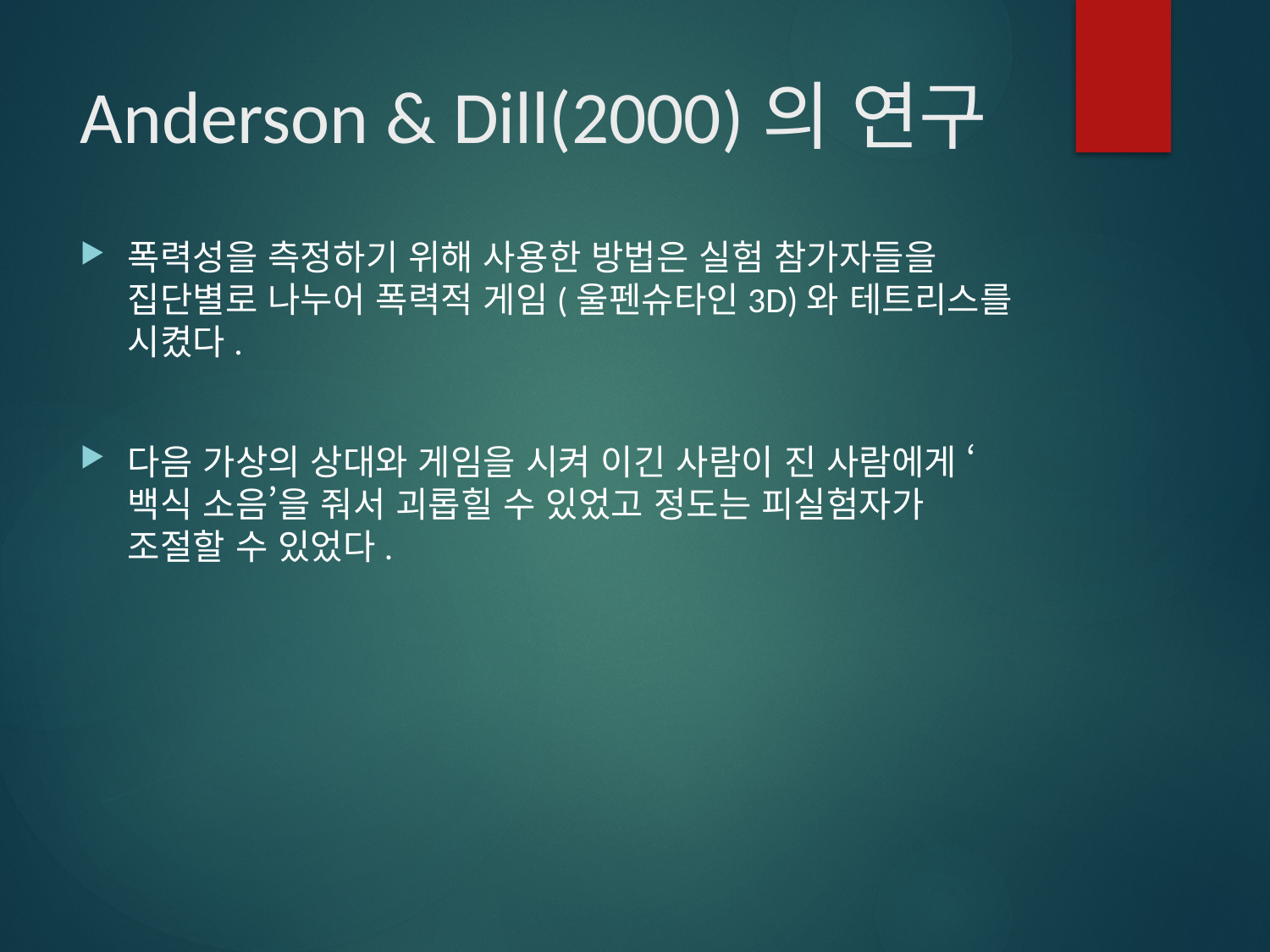

# Anderson & Dill(2000)의 연구
폭력성을 측정하기 위해 사용한 방법은 실험 참가자들을 집단별로 나누어 폭력적 게임(울펜슈타인3D)와 테트리스를 시켰다.

다음 가상의 상대와 게임을 시켜 이긴 사람이 진 사람에게 ‘백식 소음’을 줘서 괴롭힐 수 있었고 정도는 피실험자가 조절할 수 있었다.